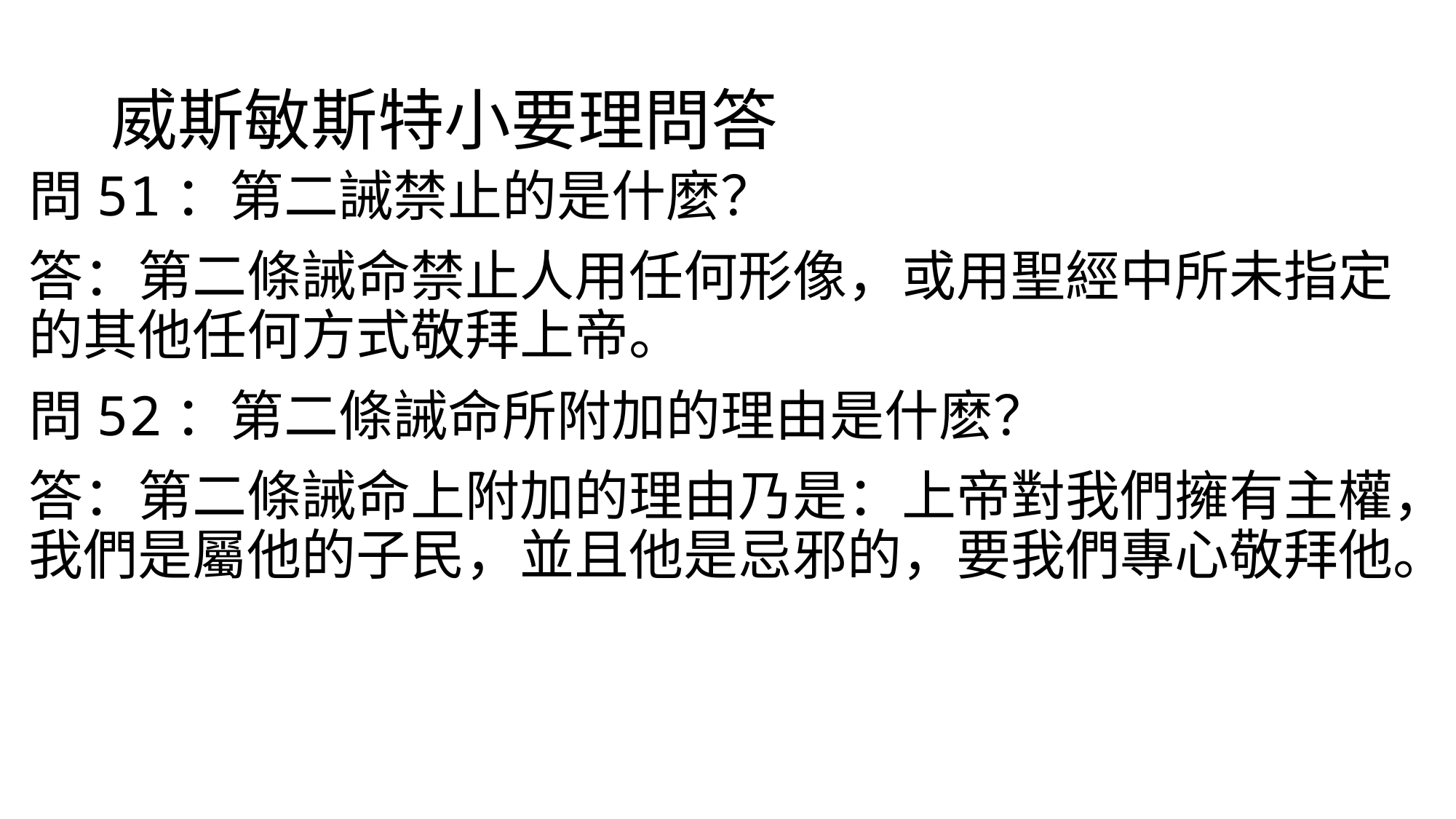

# 威斯敏斯特小要理問答
問51：第二誡禁止的是什麼？
答：第二條誡命禁止人用任何形像，或用聖經中所未指定的其他任何方式敬拜上帝。
問52：第二條誡命所附加的理由是什麽？
答：第二條誡命上附加的理由乃是：上帝對我們擁有主權，我們是屬他的子民，並且他是忌邪的，要我們專心敬拜他。